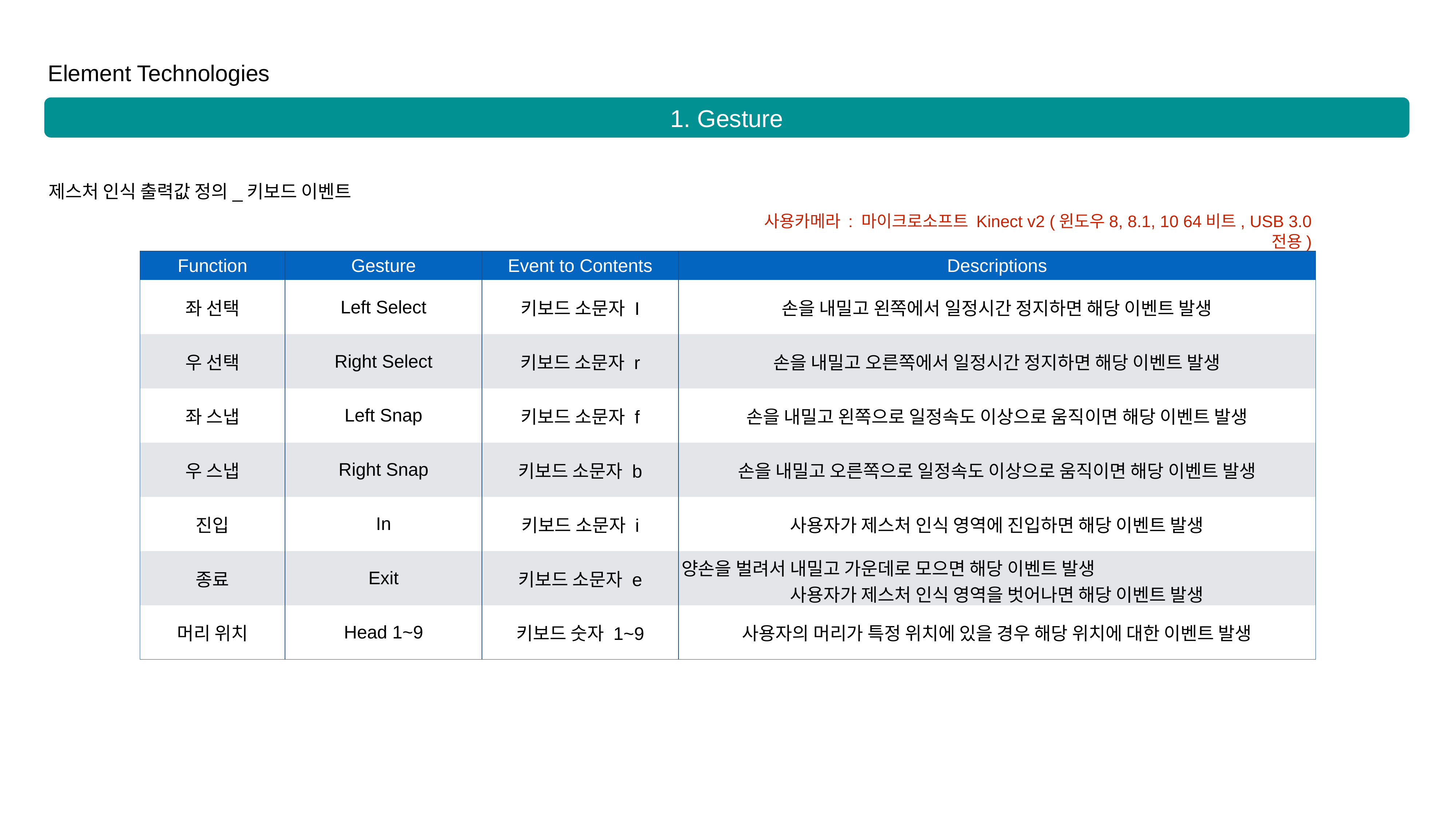

Element Technologies
1. Gesture
제스처 인식 출력값 정의_키보드 이벤트
사용카메라 : 마이크로소프트 Kinect v2 (윈도우8, 8.1, 10 64비트, USB 3.0 전용)
| Function | Gesture | Event to Contents | Descriptions |
| --- | --- | --- | --- |
| 좌 선택 | Left Select | 키보드 소문자 I | 손을 내밀고 왼쪽에서 일정시간 정지하면 해당 이벤트 발생 |
| 우 선택 | Right Select | 키보드 소문자 r | 손을 내밀고 오른쪽에서 일정시간 정지하면 해당 이벤트 발생 |
| 좌 스냅 | Left Snap | 키보드 소문자 f | 손을 내밀고 왼쪽으로 일정속도 이상으로 움직이면 해당 이벤트 발생 |
| 우 스냅 | Right Snap | 키보드 소문자 b | 손을 내밀고 오른쪽으로 일정속도 이상으로 움직이면 해당 이벤트 발생 |
| 진입 | In | 키보드 소문자 i | 사용자가 제스처 인식 영역에 진입하면 해당 이벤트 발생 |
| 종료 | Exit | 키보드 소문자 e | 양손을 벌려서 내밀고 가운데로 모으면 해당 이벤트 발생 사용자가 제스처 인식 영역을 벗어나면 해당 이벤트 발생 |
| 머리 위치 | Head 1~9 | 키보드 숫자 1~9 | 사용자의 머리가 특정 위치에 있을 경우 해당 위치에 대한 이벤트 발생 |